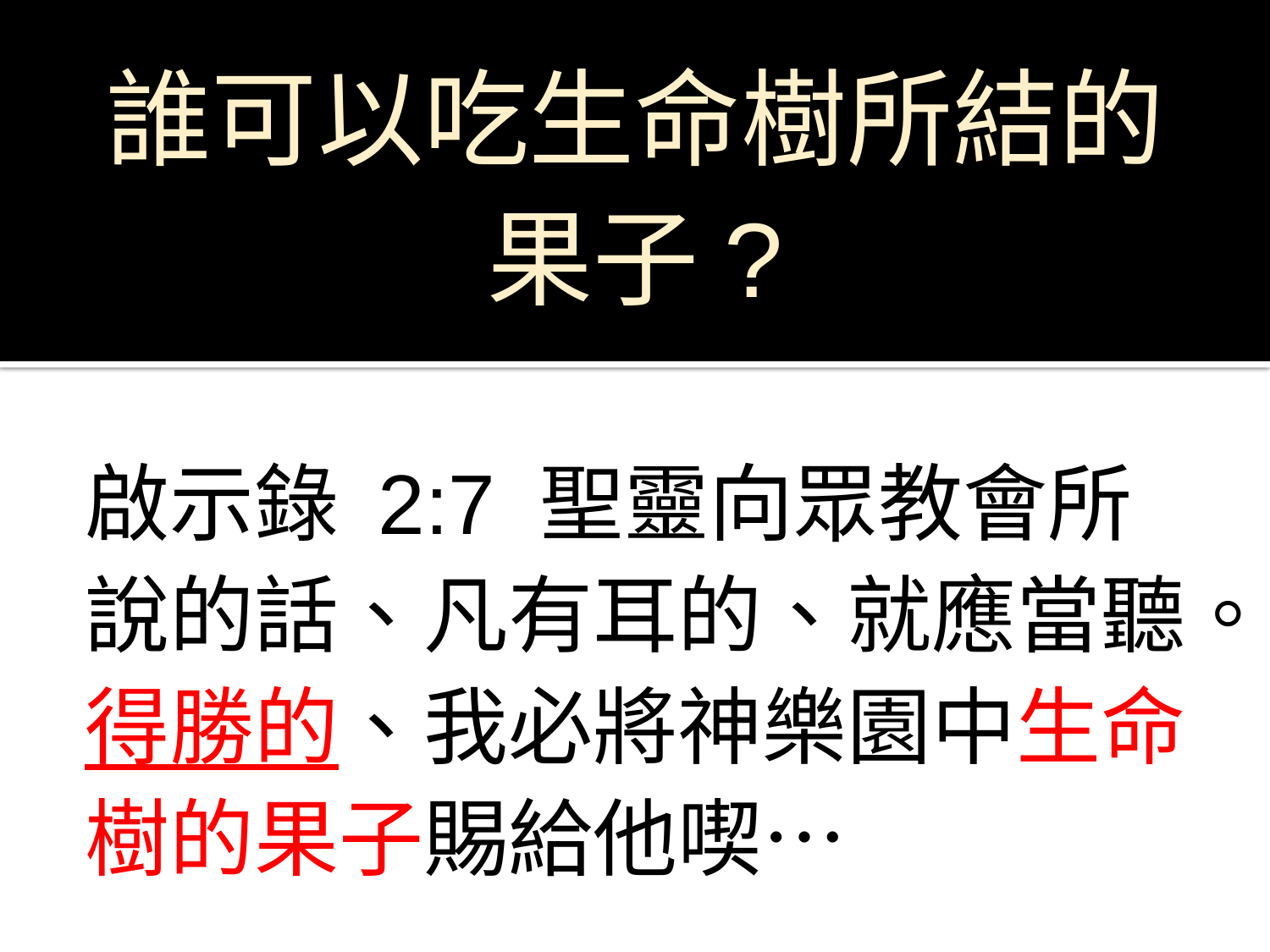

# 誰可以吃生命樹所結的果子?
啟示錄 2:7 聖靈向眾教會所說的話、凡有耳的、就應當聽。得勝的、我必將神樂園中生命樹的果子賜給他喫…